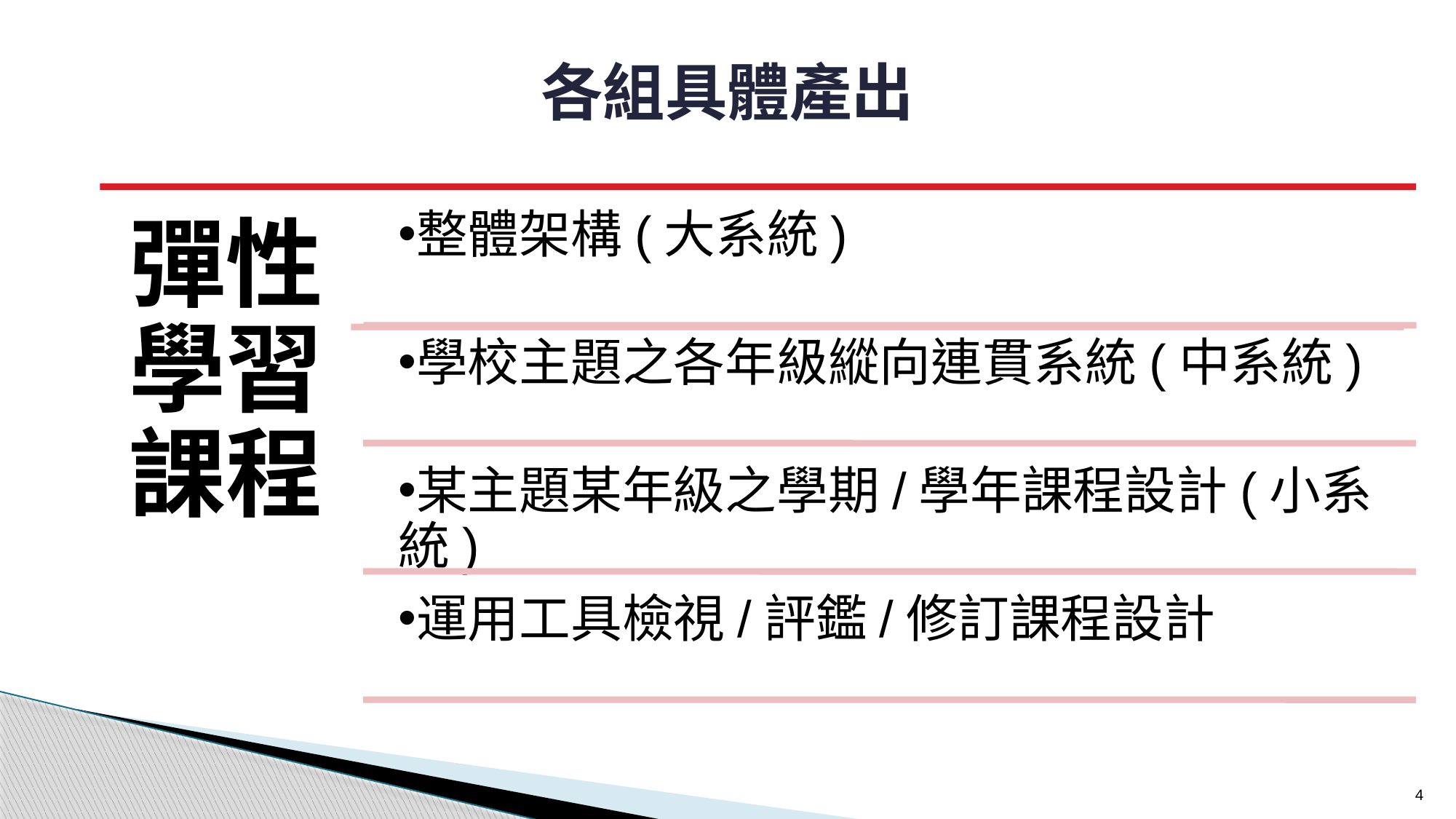

# 各組具體產出
彈性學習課程
整體架構(大系統)
學校主題之各年級縱向連貫系統(中系統)
某主題某年級之學期/學年課程設計(小系統)
運用工具檢視/評鑑/修訂課程設計

4